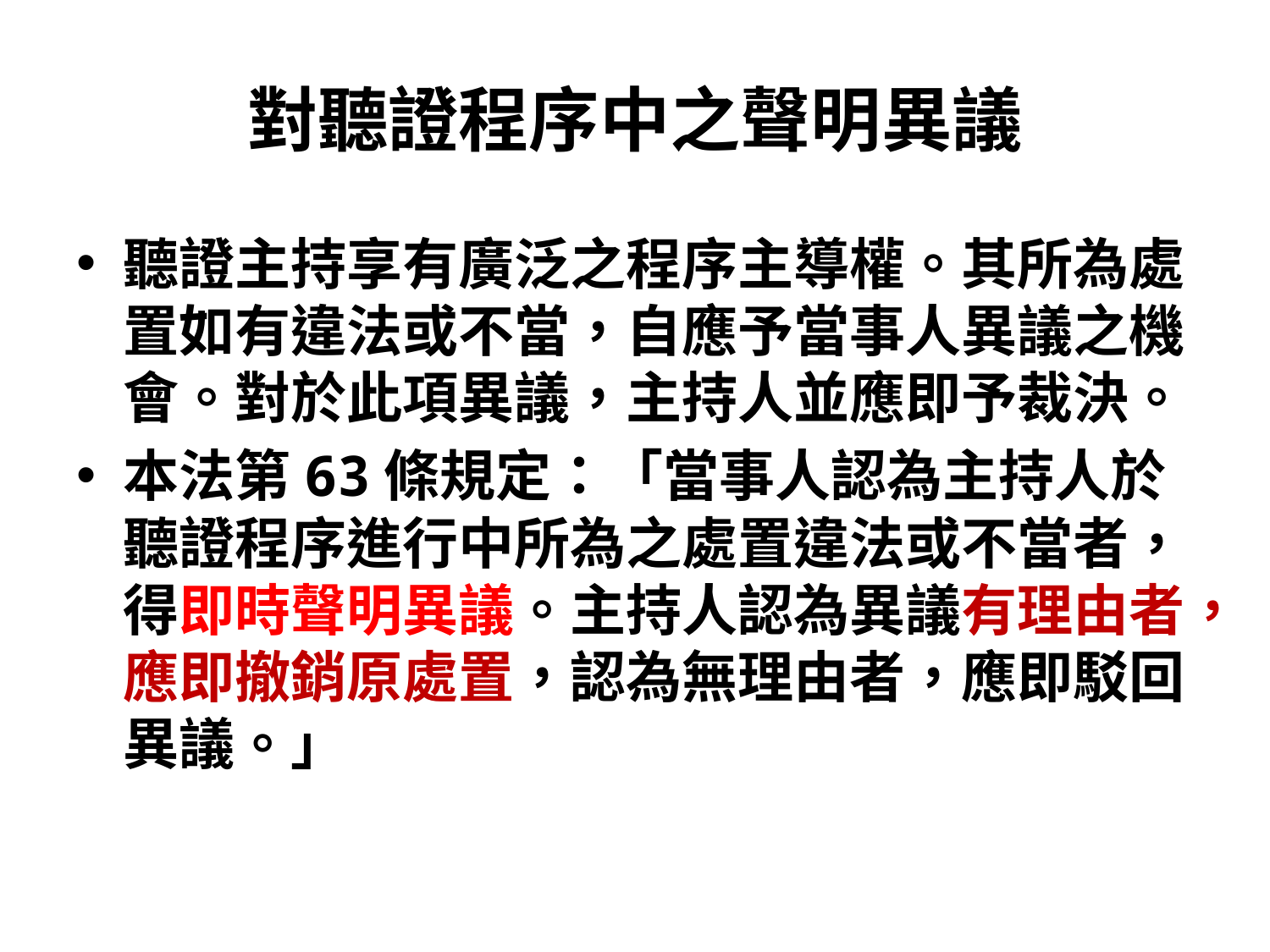

# 對聽證程序中之聲明異議
聽證主持享有廣泛之程序主導權。其所為處置如有違法或不當，自應予當事人異議之機會。對於此項異議，主持人並應即予裁決。
本法第63條規定：「當事人認為主持人於聽證程序進行中所為之處置違法或不當者，得即時聲明異議。主持人認為異議有理由者，應即撤銷原處置，認為無理由者，應即駁回異議。」